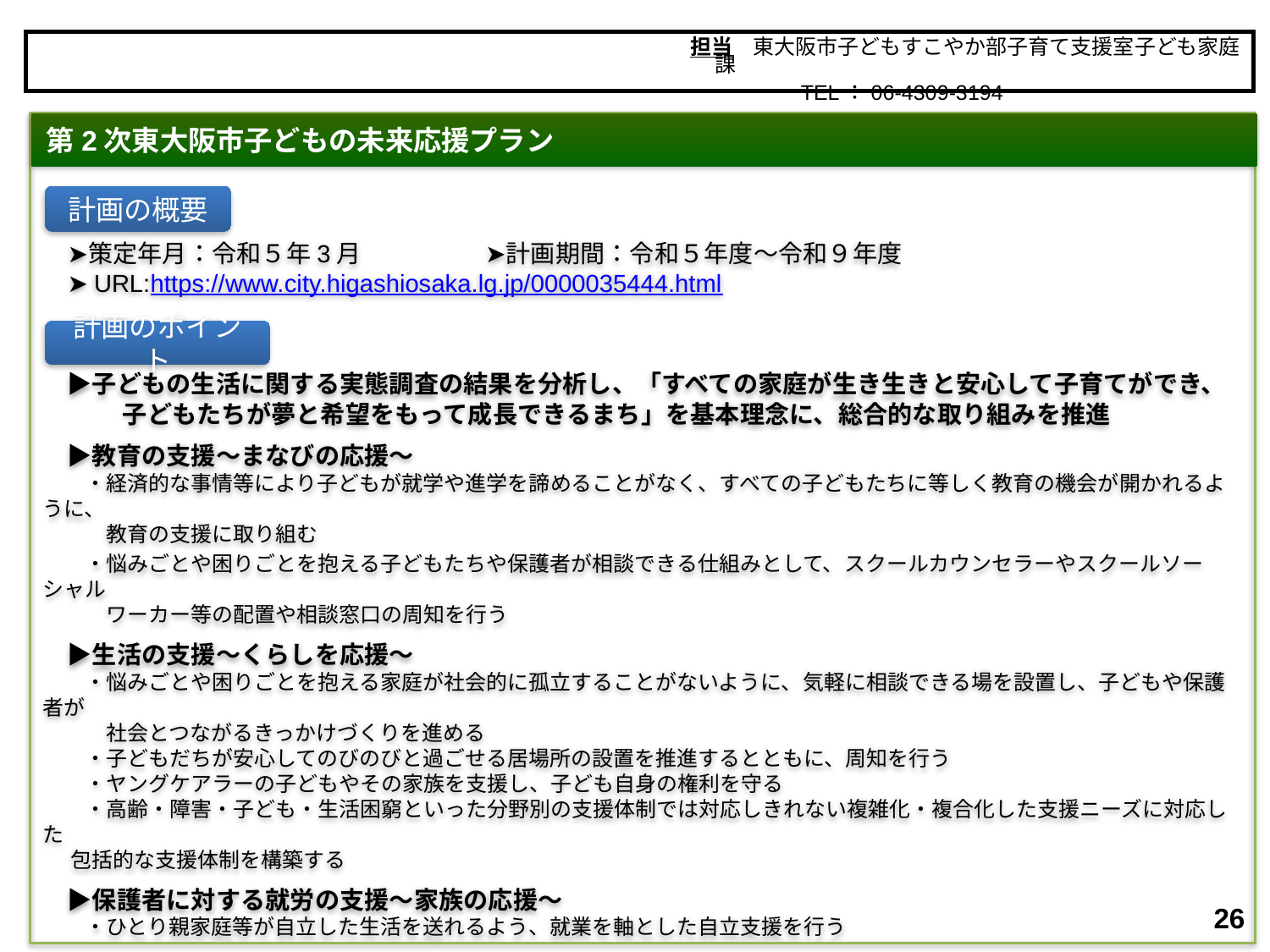

担当　東大阪市子どもすこやか部子育て支援室子ども家庭課
　　　　　TEL：06-4309-3194
東大阪市

　➤策定年月：令和５年3月　　　　　➤計画期間：令和５年度～令和９年度
　➤URL:https://www.city.higashiosaka.lg.jp/0000035444.html

　▶子どもの生活に関する実態調査の結果を分析し、「すべての家庭が生き生きと安心して子育てができ、
　　　 子どもたちが夢と希望をもって成長できるまち」を基本理念に、総合的な取り組みを推進

　▶教育の支援～まなびの応援～
　　・経済的な事情等により子どもが就学や進学を諦めることがなく、すべての子どもたちに等しく教育の機会が開かれるように、
　　　教育の支援に取り組む

　　・悩みごとや困りごとを抱える子どもたちや保護者が相談できる仕組みとして、スクールカウンセラーやスクールソーシャル
　　　ワーカー等の配置や相談窓口の周知を行う

　▶生活の支援～くらしを応援～
　　・悩みごとや困りごとを抱える家庭が社会的に孤立することがないように、気軽に相談できる場を設置し、子どもや保護者が
　　　社会とつながるきっかけづくりを進める
　　・子どもだちが安心してのびのびと過ごせる居場所の設置を推進するとともに、周知を行う
　　・ヤングケアラーの子どもやその家族を支援し、子ども自身の権利を守る
　　・高齢・障害・子ども・生活困窮といった分野別の支援体制では対応しきれない複雑化・複合化した支援ニーズに対応した
     包括的な支援体制を構築する

　▶保護者に対する就労の支援～家族の応援～
　　・ひとり親家庭等が自立した生活を送れるよう、就業を軸とした自立支援を行う

　▶経済的支援
　　・ひとり親家庭等を対象に、子どもたちの未来が家庭の経済状況によって左右されることのないように経済的な支援を行う
　　・ひとり親家庭等の生活の安定と健やかな成長のために養育費の確保に向けた取り組みを推進する

第2次東大阪市子どもの未来応援プラン
計画の概要
計画のポイント
26